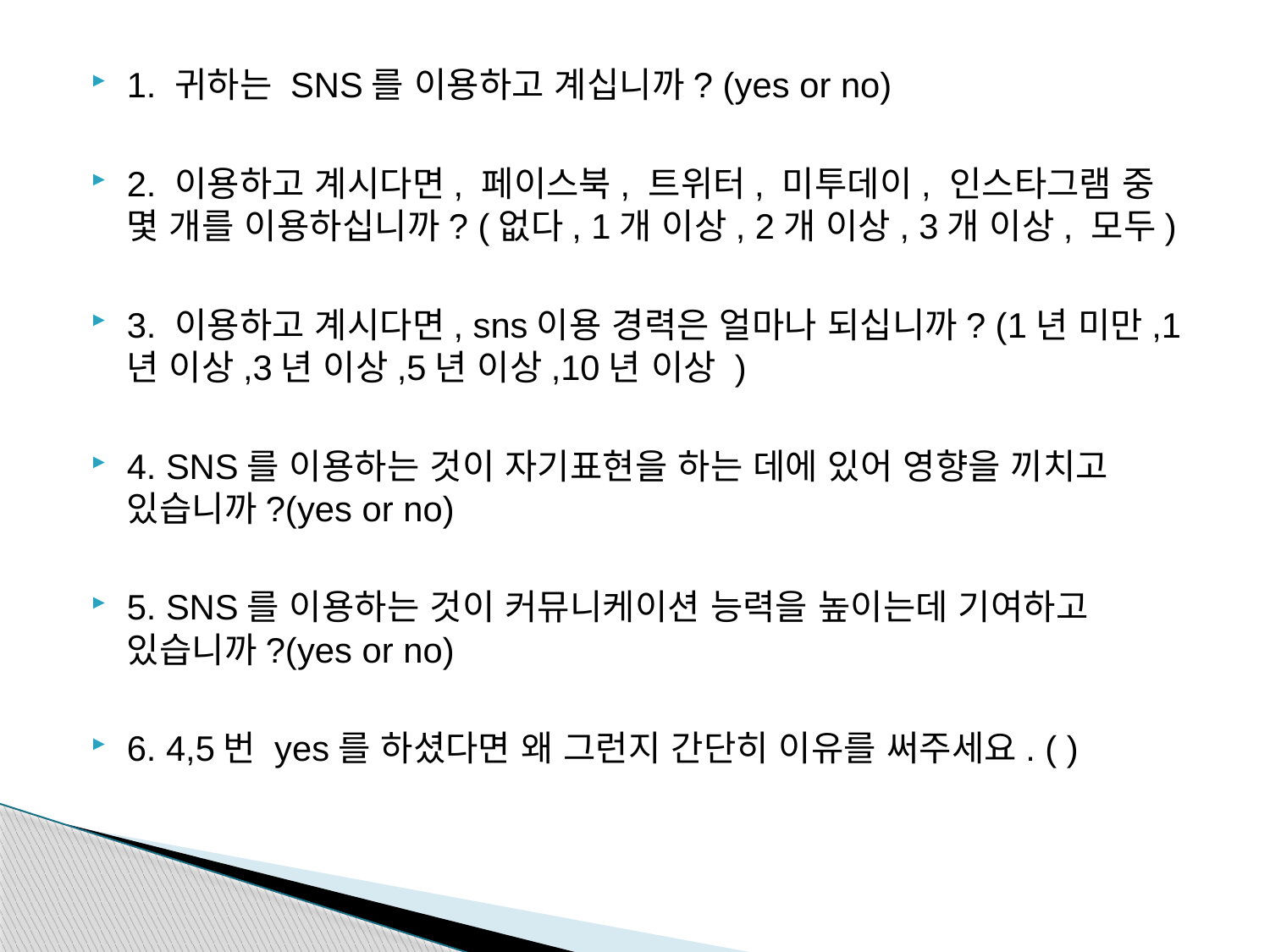

1. 귀하는 SNS를 이용하고 계십니까? (yes or no)

2. 이용하고 계시다면, 페이스북, 트위터, 미투데이, 인스타그램 중 몇 개를 이용하십니까? (없다, 1개 이상, 2개 이상, 3개 이상, 모두)

3. 이용하고 계시다면, sns이용 경력은 얼마나 되십니까? (1년 미만,1년 이상,3년 이상,5년 이상,10년 이상 )

4. SNS를 이용하는 것이 자기표현을 하는 데에 있어 영향을 끼치고 있습니까?(yes or no)

5. SNS를 이용하는 것이 커뮤니케이션 능력을 높이는데 기여하고 있습니까?(yes or no)

6. 4,5번 yes를 하셨다면 왜 그런지 간단히 이유를 써주세요. ( )